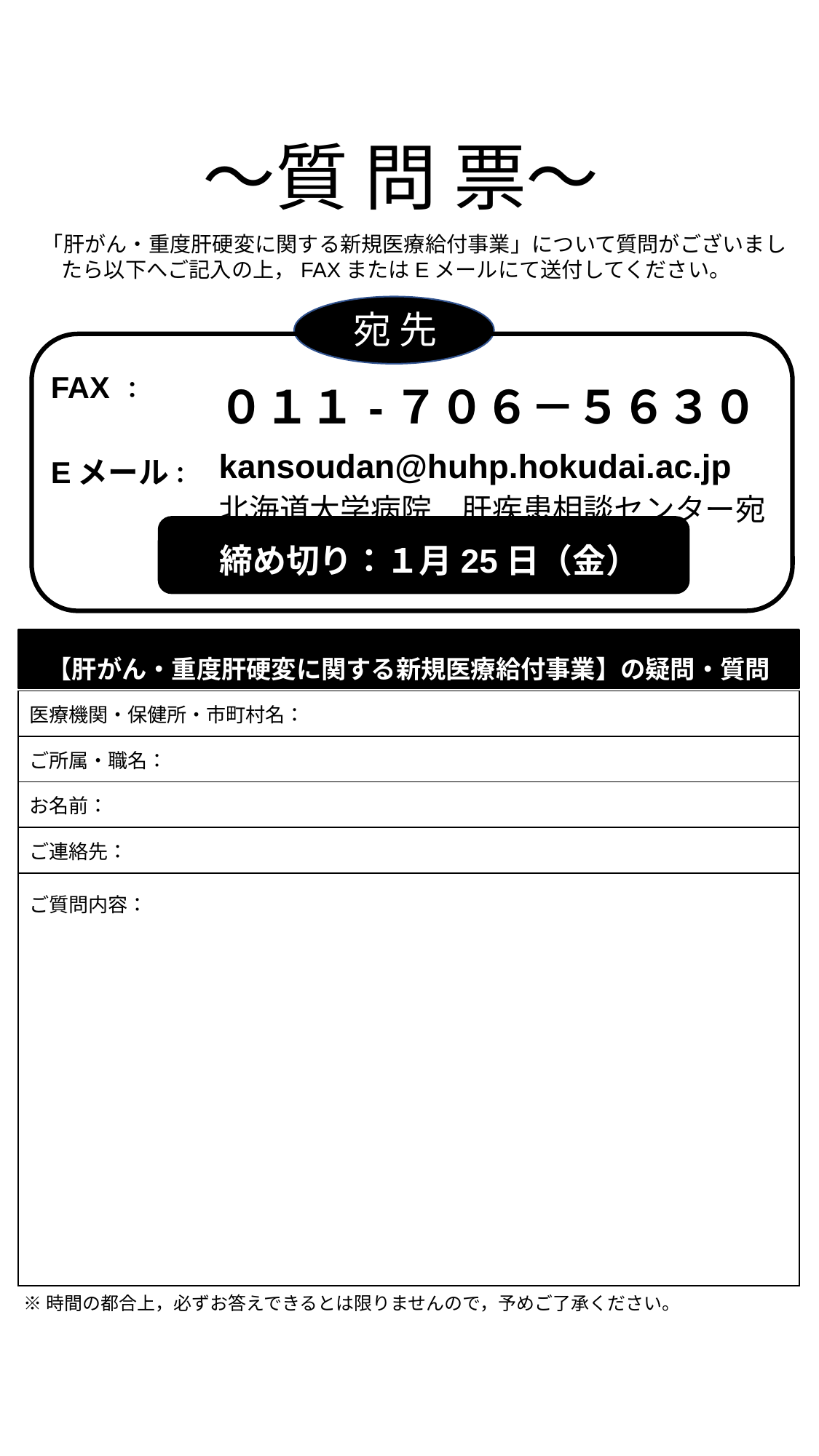

～質 問 票～

「肝がん・重度肝硬変に関する新規医療給付事業」について質問がございまし
   たら以下へご記入の上，FAXまたはEメールにて送付してください。

宛 先

| FAX ： | ０１１-７０６－５６３０ |
| --- | --- |
| Eメール： | kansoudan@huhp.hokudai.ac.jp 北海道大学病院　肝疾患相談センター宛 |

締め切り：１月25日（金）

【肝がん・重度肝硬変に関する新規医療給付事業】の疑問・質問
| 医療機関・保健所・市町村名： |
| --- |
| ご所属・職名： |
| お名前： |
| ご連絡先： |
| ご質問内容： |
※時間の都合上，必ずお答えできるとは限りませんので，予めご了承ください。